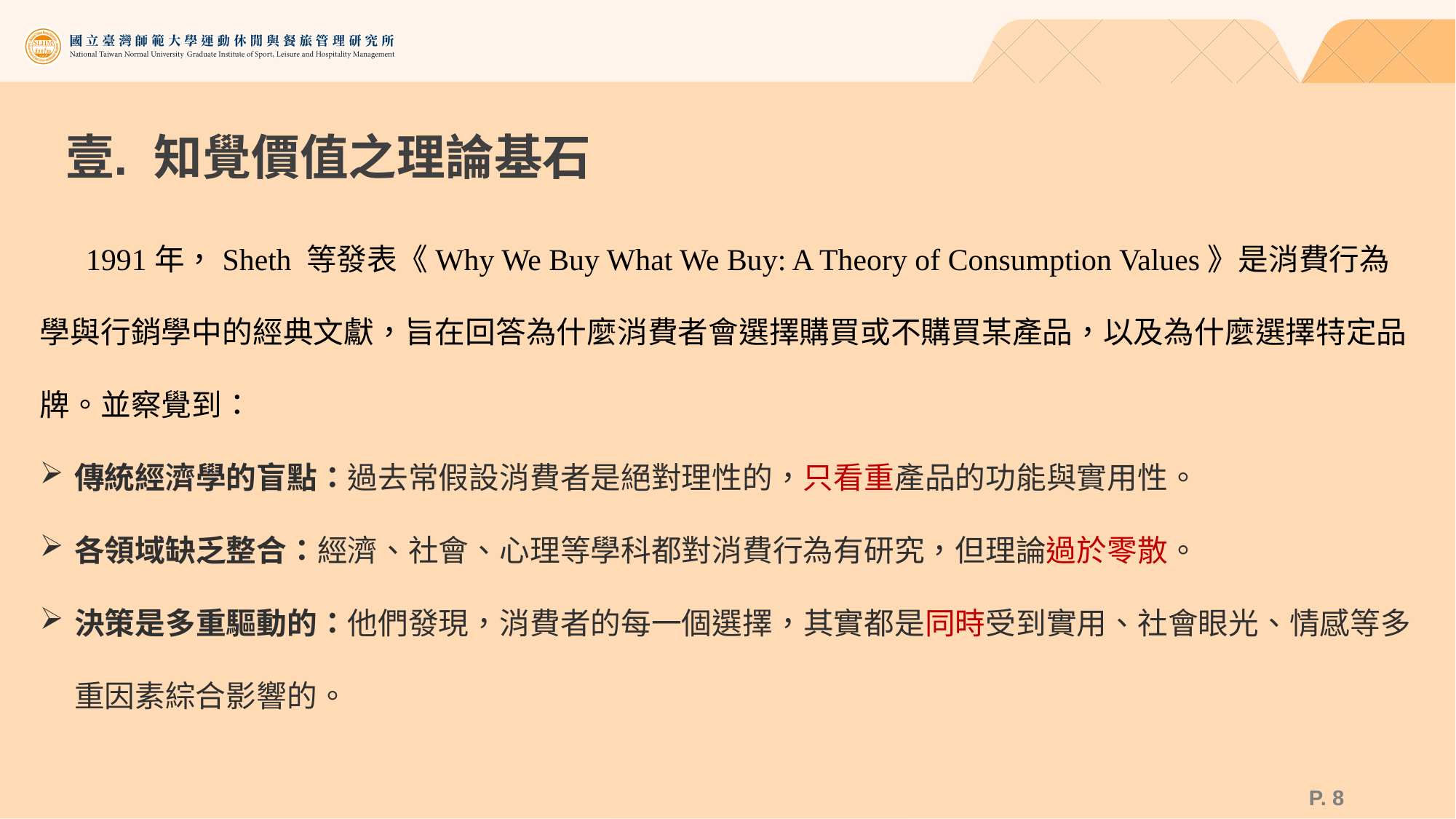

# 知覺價值之理論基石
      1991年，Sheth 等發表《Why We Buy What We Buy: A Theory of Consumption Values》是消費行為學與行銷學中的經典文獻，旨在回答為什麼消費者會選擇購買或不購買某產品，以及為什麼選擇特定品牌。並察覺到：
傳統經濟學的盲點：過去常假設消費者是絕對理性的，只看重產品的功能與實用性。
各領域缺乏整合：經濟、社會、心理等學科都對消費行為有研究，但理論過於零散。
決策是多重驅動的：他們發現，消費者的每一個選擇，其實都是同時受到實用、社會眼光、情感等多重因素綜合影響的。

P. 8